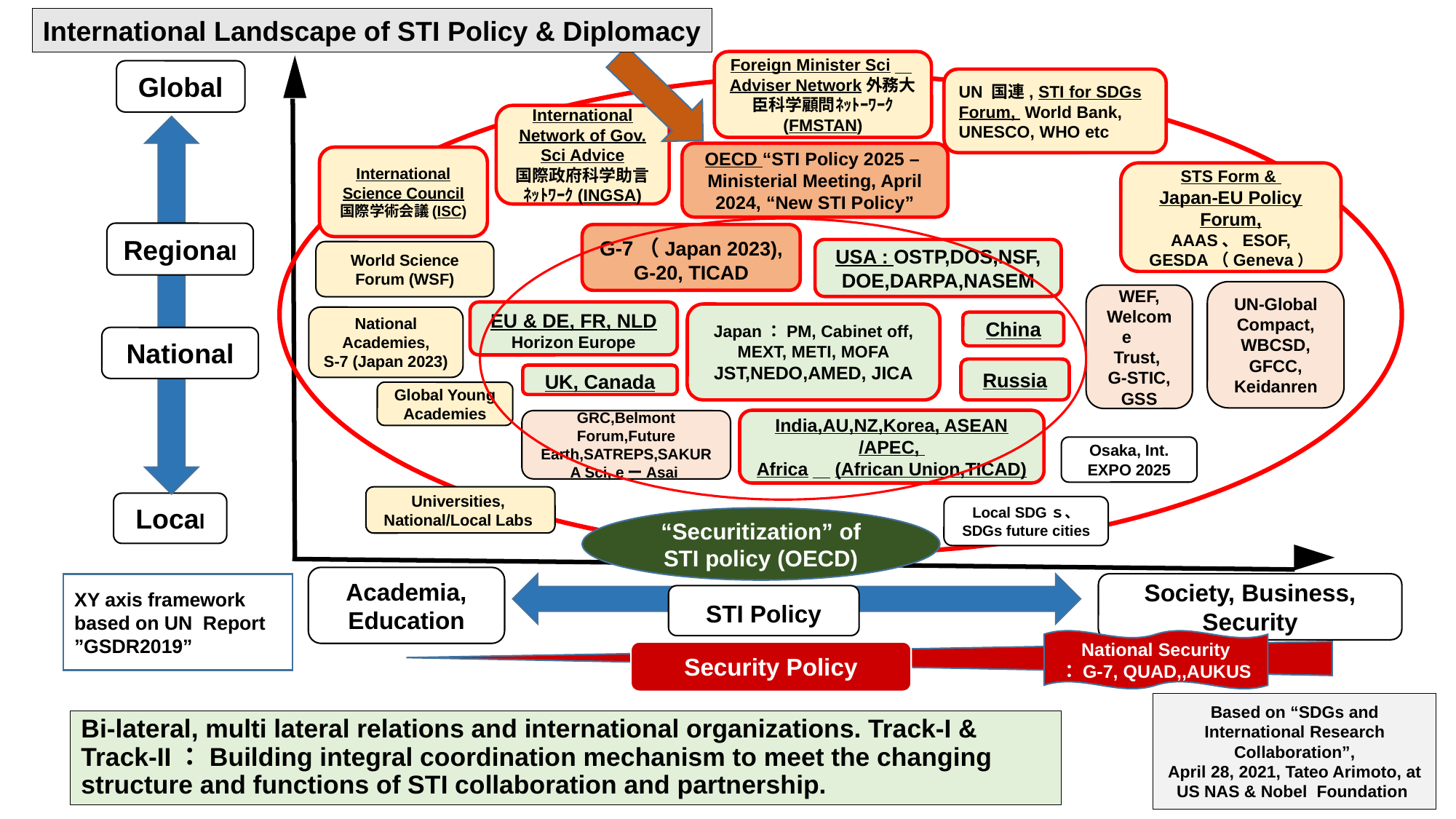

International Landscape of STI Policy & Diplomacy
Foreign Minister Sci　Adviser Network外務大臣科学顧問ﾈｯﾄｰﾜｰｸ (FMSTAN)

Global

UN 国連, STI for SDGs Forum,  World Bank, UNESCO, WHO etc

International Network of Gov. Sci Advice
国際政府科学助言
ﾈｯﾄﾜｰｸ(INGSA)
OECD “STI Policy 2025 –
Ministerial Meeting, April 2024, “New STI Policy”
International Science Council 国際学術会議(ISC)

STS Form &
Japan-EU Policy Forum,
AAAS、ESOF,
GESDA（Geneva）

Regional

G-7（Japan 2023),
G-20, TICAD

USA : OSTP,DOS,NSF, DOE,DARPA,NASEM

World Science Forum (WSF)

UN-Global Compact,
WBCSD,
GFCC,
Keidanren
WEF,
Welcome　Trust,
G-STIC, GSS

EU & DE, FR, NLD
Horizon Europe

Japan：PM, Cabinet off, MEXT, METI, MOFA
JST,NEDO,AMED, JICA
National Academies,
S-7 (Japan 2023)
China
National
Russia

UK, Canada

Global Young
Academies
India,AU,NZ,Korea, ASEAN /APEC,
Africa　(African Union,TICAD)
GRC,Belmont Forum,Future Earth,SATREPS,SAKURA Sci, eーAsai
Osaka, Int. EXPO 2025
Universities,
National/Local Labs
Local
Local SDGｓ、
SDGs future cities
“Securitization” of STI policy (OECD)

Academia,
Education
Society, Business, Security
XY axis framework based on UN  Report ”GSDR2019”

STI Policy

National Security
：G-7, QUAD,,AUKUS
Security Policy
Based on “SDGs and International Research Collaboration”,
April 28, 2021, Tateo Arimoto, at US NAS & Nobel  Foundation
Bi-lateral, multi lateral relations and international organizations. Track-I & Track-II：Building integral coordination mechanism to meet the changing structure and functions of STI collaboration and partnership.